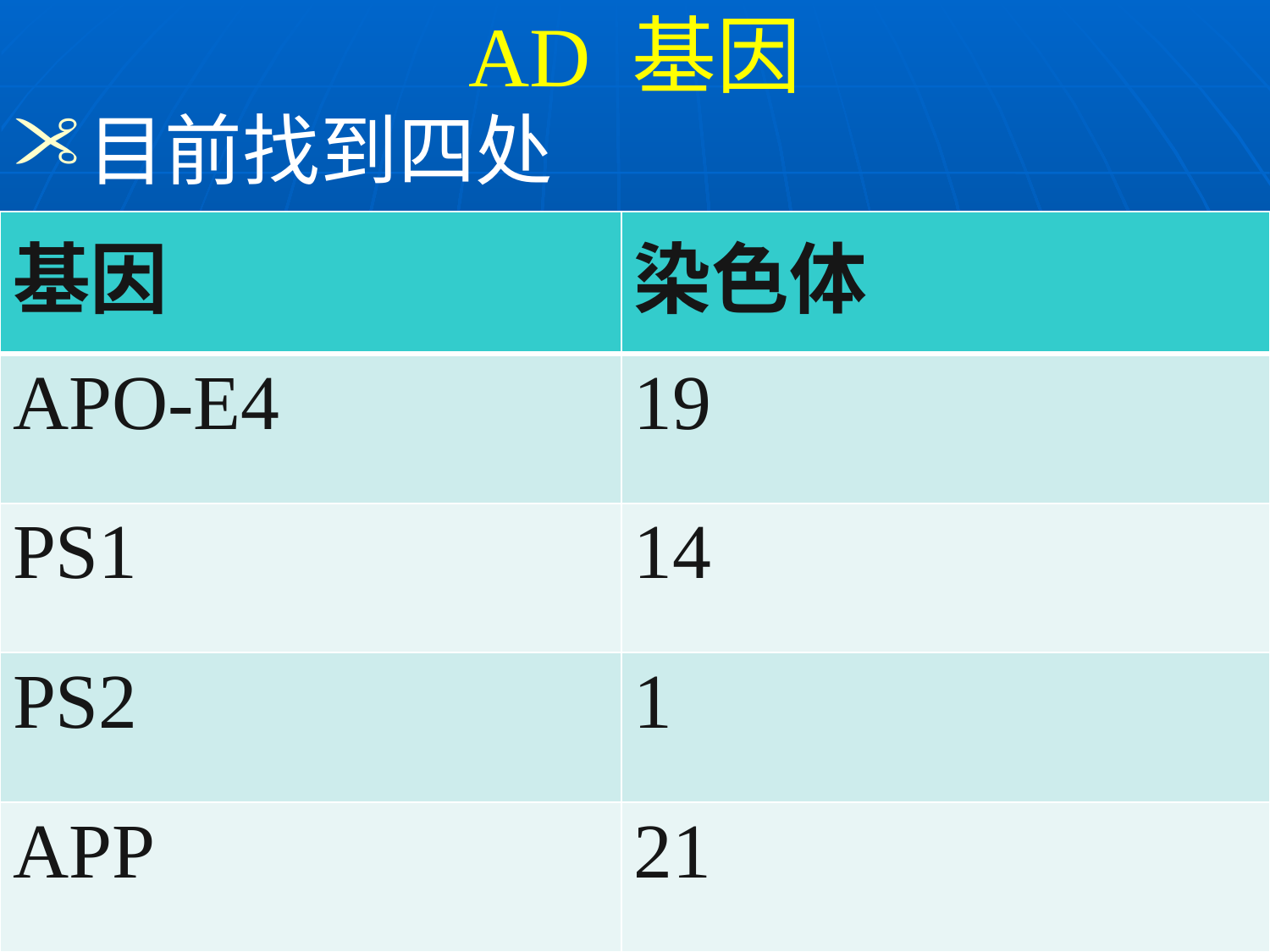

AD 基因
目前找到四处
| 基因 | 染色体 |
| --- | --- |
| APO-E4 | 19 |
| PS1 | 14 |
| PS2 | 1 |
| APP | 21 |